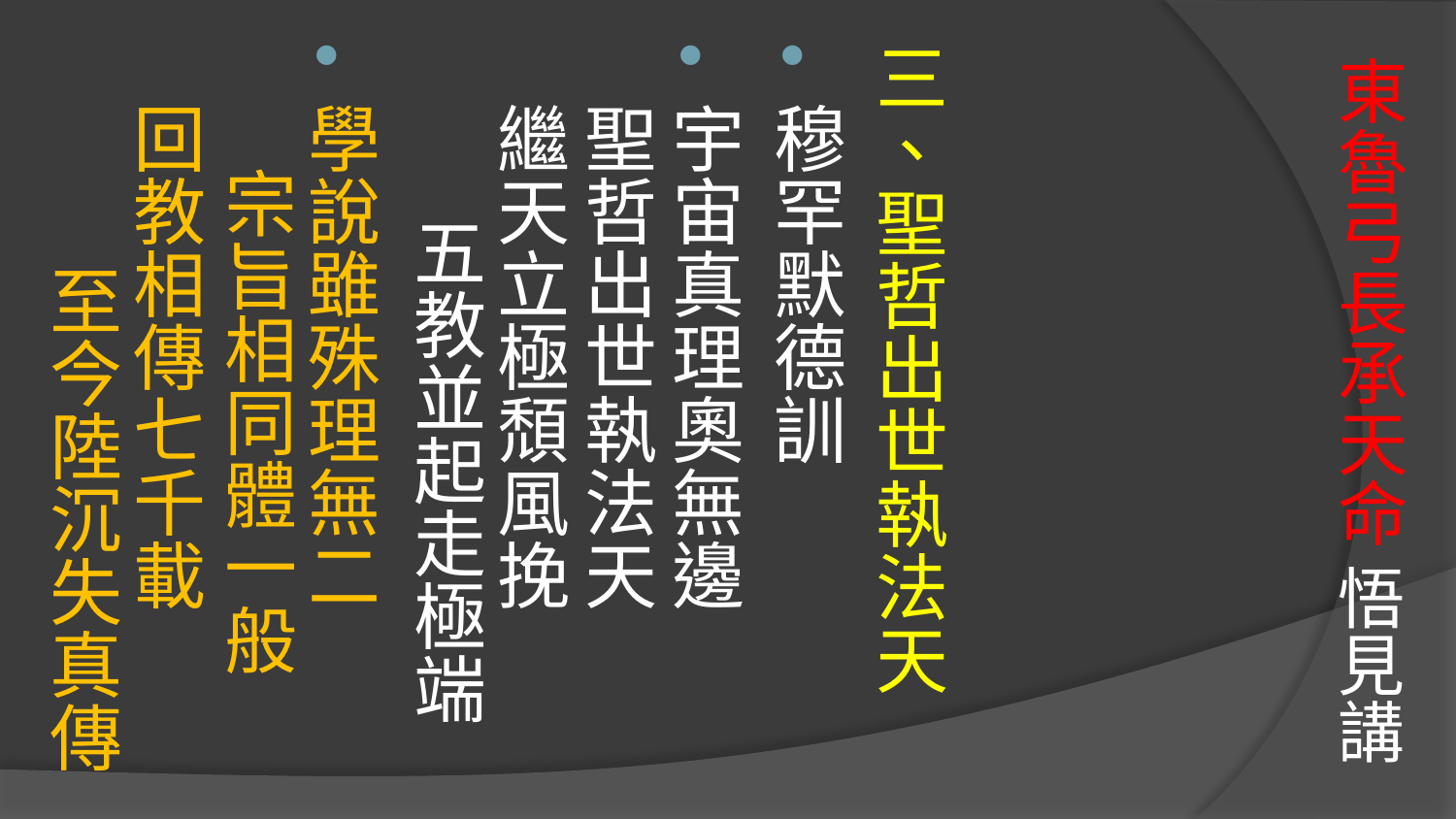

三、聖哲出世執法天
穆罕默德訓
宇宙真理奧無邊　    聖哲出世執法天
繼天立極頹風挽　              五教並起走極端
學說雖殊理無二　           宗旨相同體一般
回教相傳七千載　                 至今陸沉失真傳
# 東魯弓長承天命 悟見講